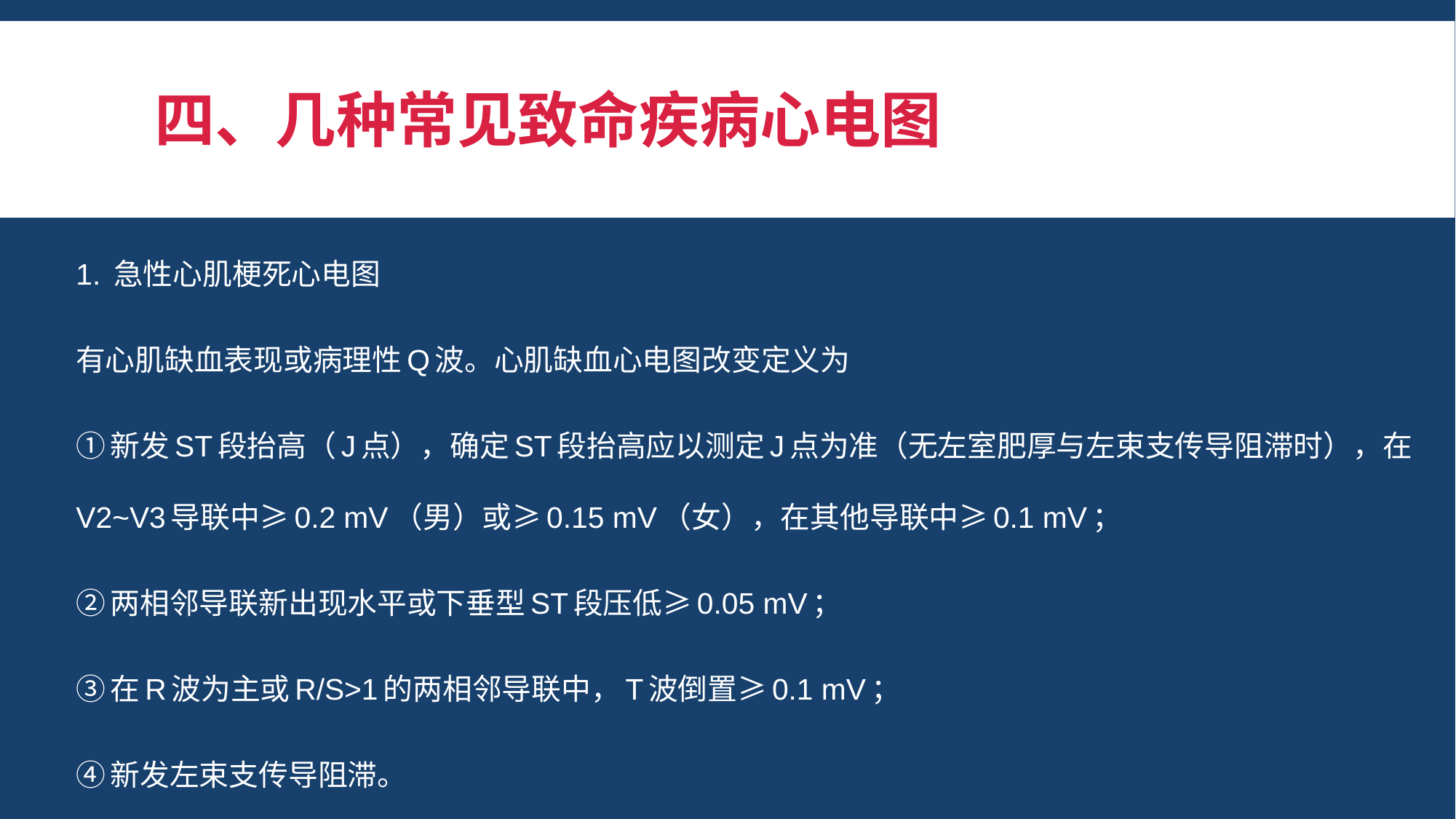

# 四、几种常见致命疾病心电图
1. 急性心肌梗死心电图
有心肌缺血表现或病理性Q波。心肌缺血心电图改变定义为
①新发ST段抬高（J点），确定ST段抬高应以测定J点为准（无左室肥厚与左束支传导阻滞时），在V2~V3导联中≥0.2 mV（男）或≥0.15 mV（女），在其他导联中≥0.1 mV；
②两相邻导联新出现水平或下垂型ST段压低≥0.05 mV；
③在R波为主或R/S>1的两相邻导联中，T波倒置≥0.1 mV；
④新发左束支传导阻滞。